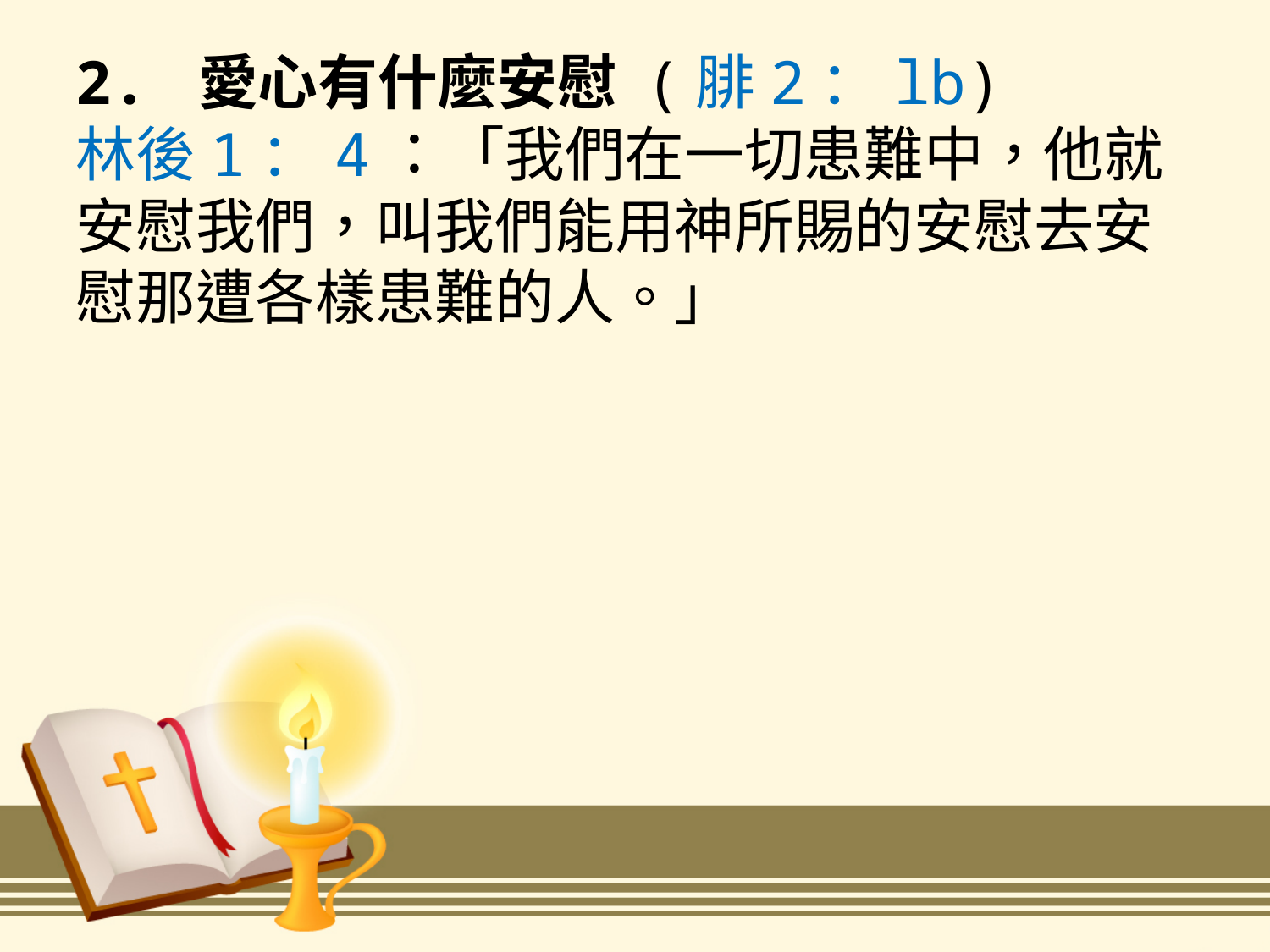

# 2. 愛心有什麼安慰 (腓2：lb) 林後1：4：「我們在一切患難中，他就安慰我們，叫我們能用神所賜的安慰去安慰那遭各樣患難的人。」